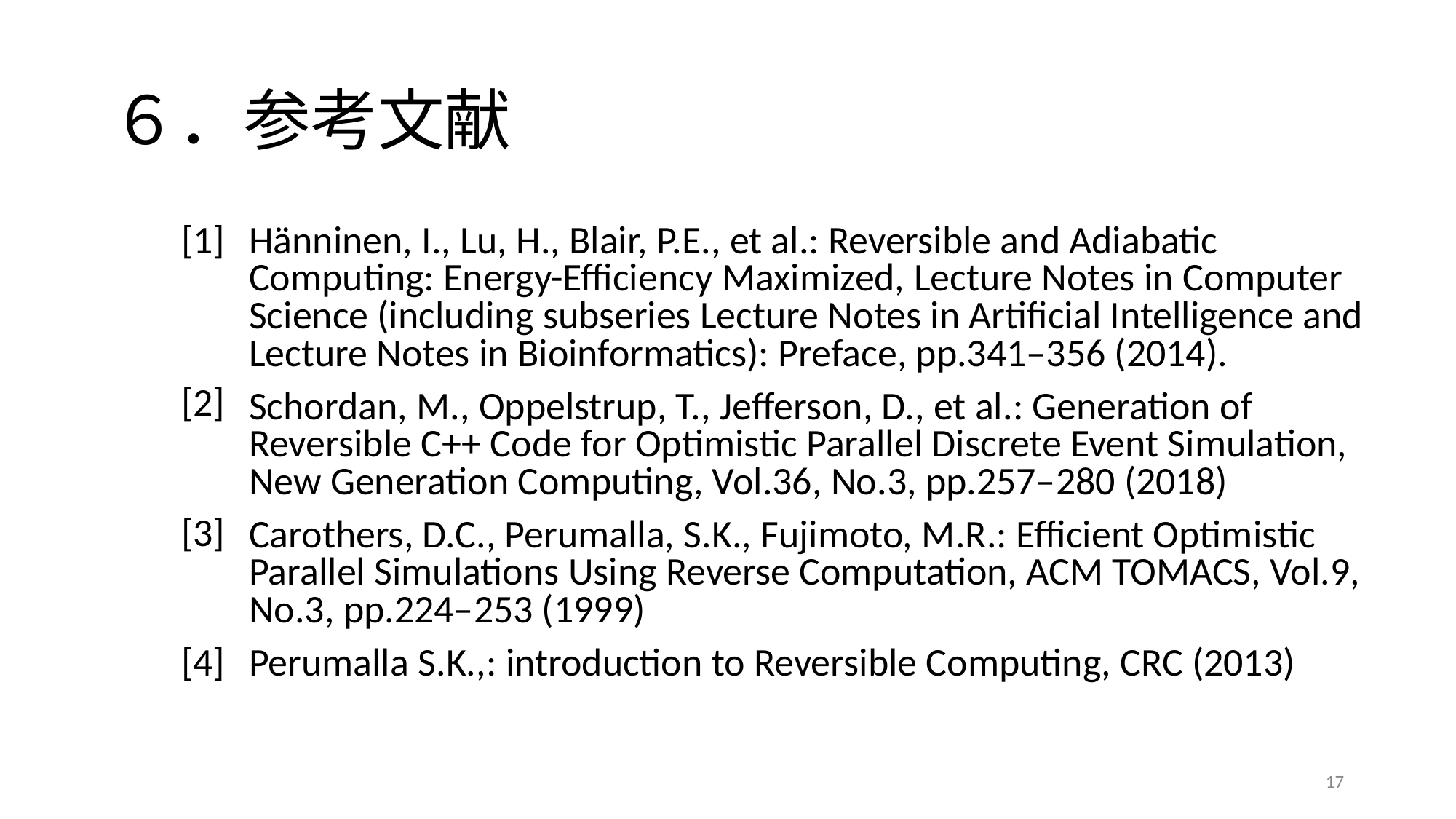

# ６．参考文献
[1]
Hänninen, I., Lu, H., Blair, P.E., et al.: Reversible and Adiabatic Computing: Energy-Efficiency Maximized, Lecture Notes in Computer Science (including subseries Lecture Notes in Artificial Intelligence and Lecture Notes in Bioinformatics): Preface, pp.341–356 (2014).
Schordan, M., Oppelstrup, T., Jefferson, D., et al.: Generation of Reversible C++ Code for Optimistic Parallel Discrete Event Simulation, New Generation Computing, Vol.36, No.3, pp.257–280 (2018)
Carothers, D.C., Perumalla, S.K., Fujimoto, M.R.: Efficient Optimistic Parallel Simulations Using Reverse Computation, ACM TOMACS, Vol.9, No.3, pp.224–253 (1999)
Perumalla S.K.,: introduction to Reversible Computing, CRC (2013)

[2]
[3]
[4]
17